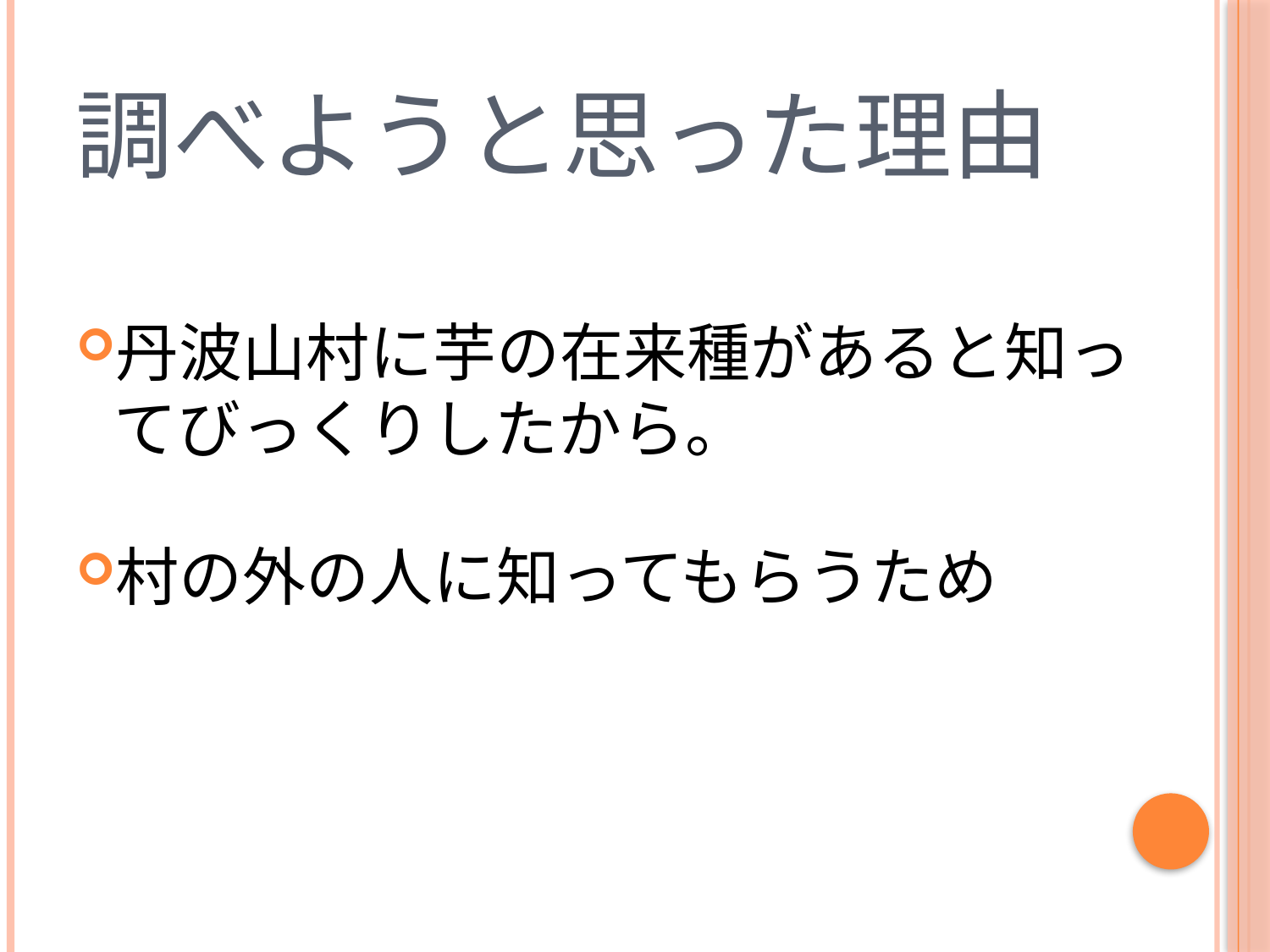

# 調べようと思った理由
丹波山村に芋の在来種があると知ってびっくりしたから。

村の外の人に知ってもらうため